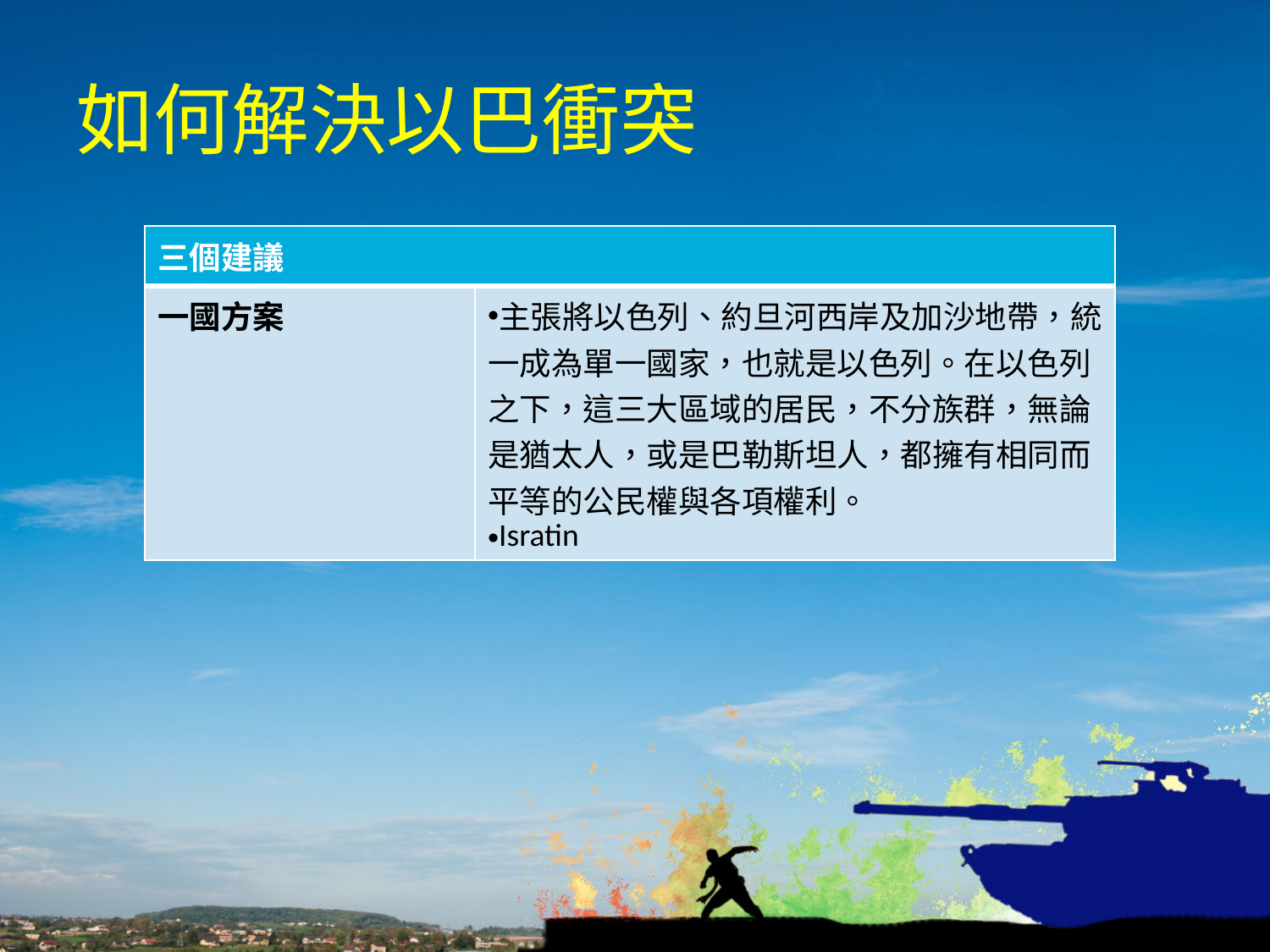

# 如何解決以巴衝突
| 三個建議 |  |
| --- | --- |
| 一國方案 | 主張將以色列、約旦河西岸及加沙地帶，統一成為單一國家，也就是以色列。在以色列之下，這三大區域的居民，不分族群，無論是猶太人，或是巴勒斯坦人，都擁有相同而平等的公民權與各項權利。 Isratin |